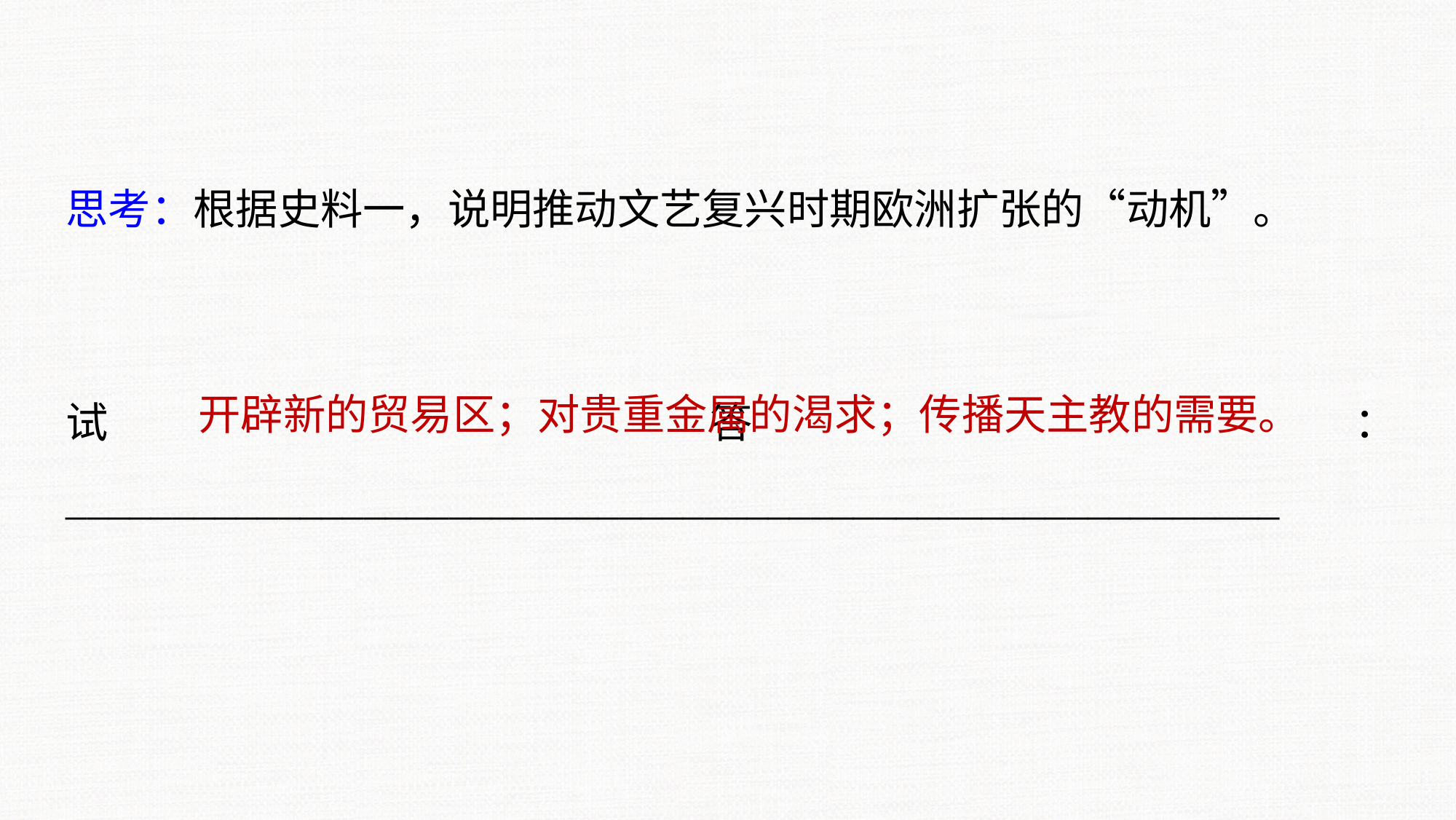

思考：根据史料一，说明推动文艺复兴时期欧洲扩张的“动机”。
          开辟新的贸易区；对贵重金属的渴求；传播天主教的需要。
试答：_________________________________________________________